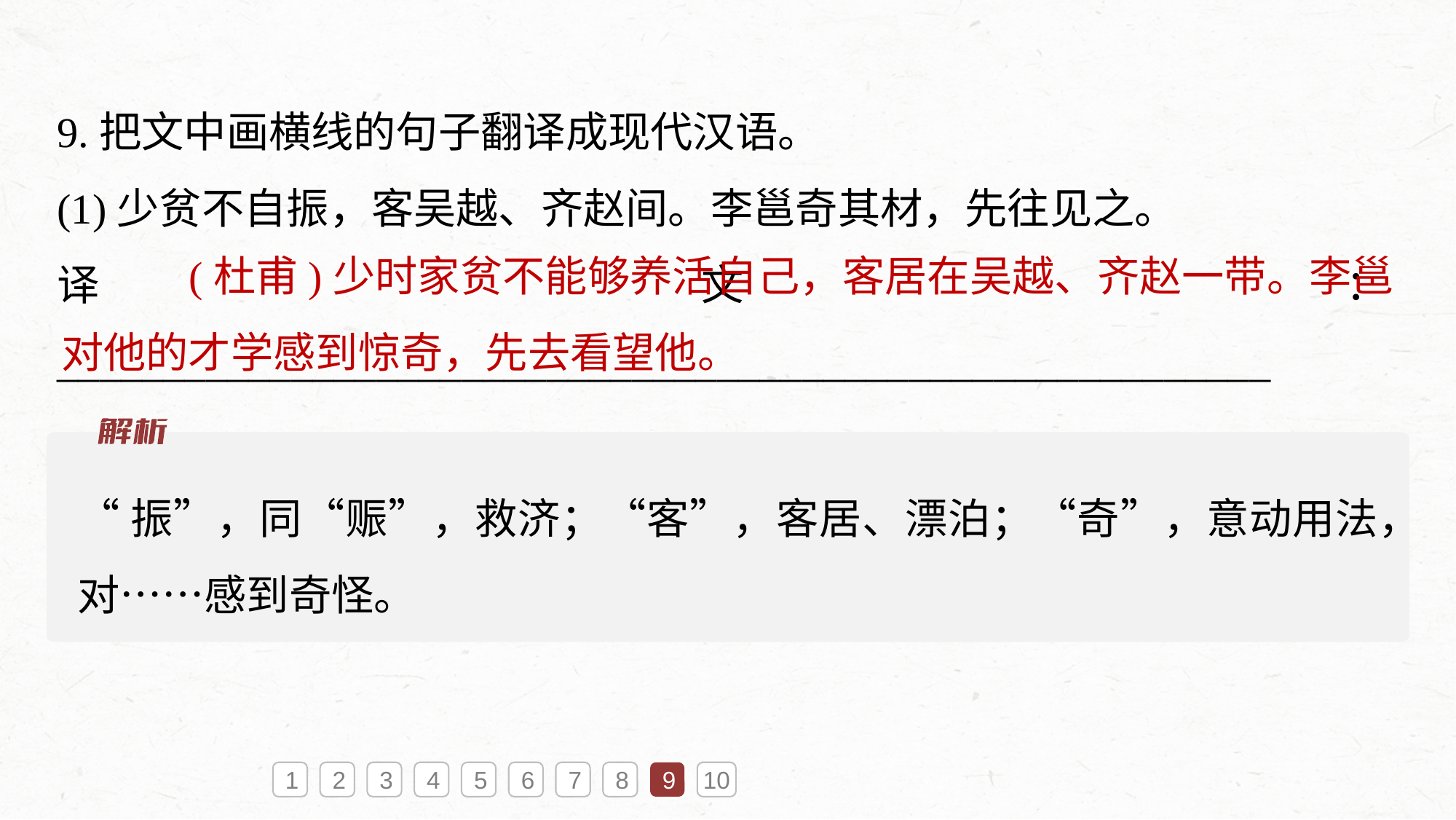

9.把文中画横线的句子翻译成现代汉语。
(1)少贫不自振，客吴越、齐赵间。李邕奇其材，先往见之。
译文：_________________________________________________________
_______________________________________________________________
            (杜甫)少时家贫不能够养活自己，客居在吴越、齐赵一带。李邕对他的才学感到惊奇，先去看望他。

“振”，同“赈”，救济；“客”，客居、漂泊；“奇”，意动用法，对……感到奇怪。
1
2
3
4
5
6
7
8
9
10